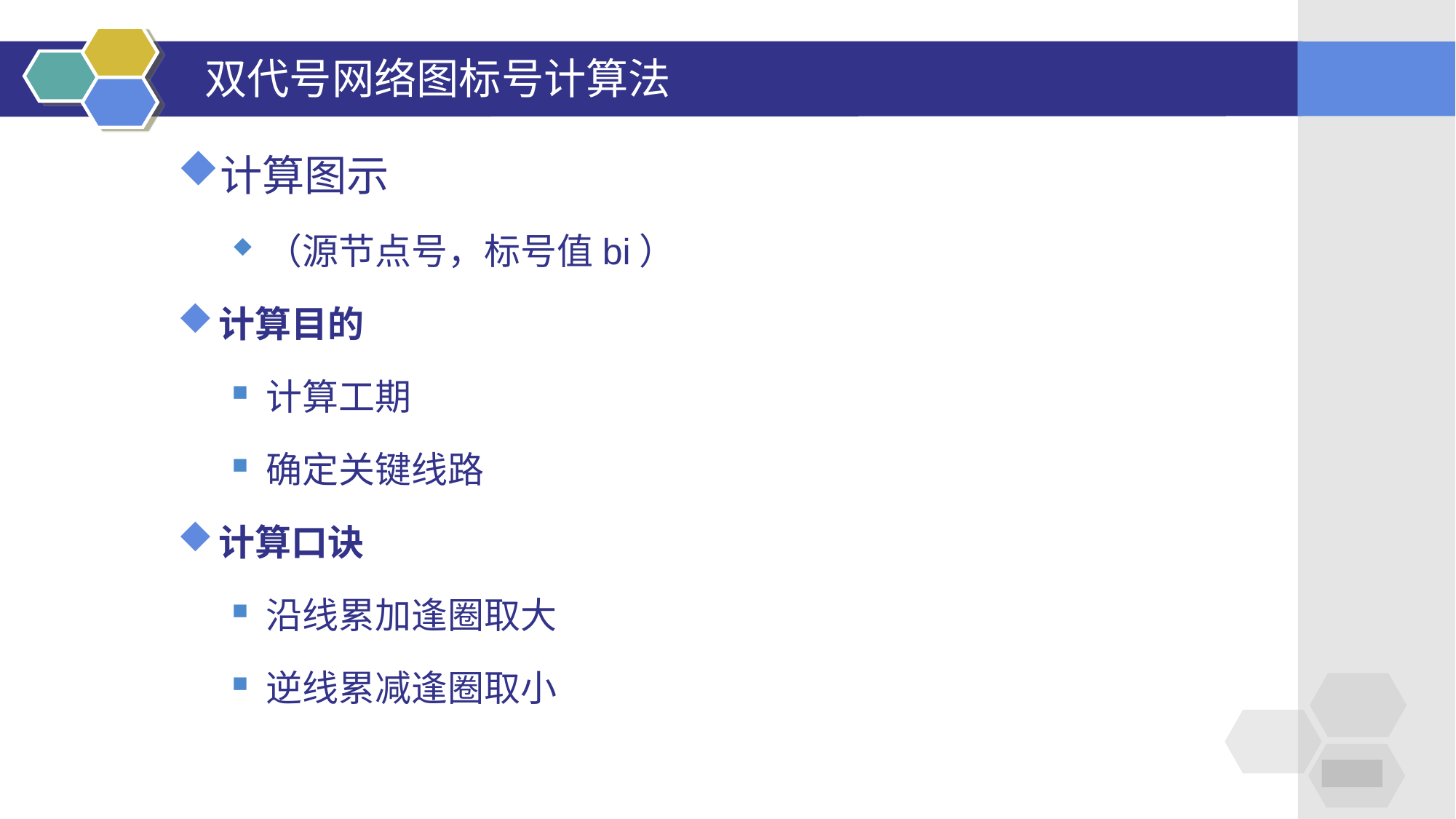

# 双代号网络图标号计算法
计算图示
（源节点号，标号值bi）
计算目的
计算工期
确定关键线路
计算口诀
沿线累加逢圈取大
逆线累减逢圈取小

3